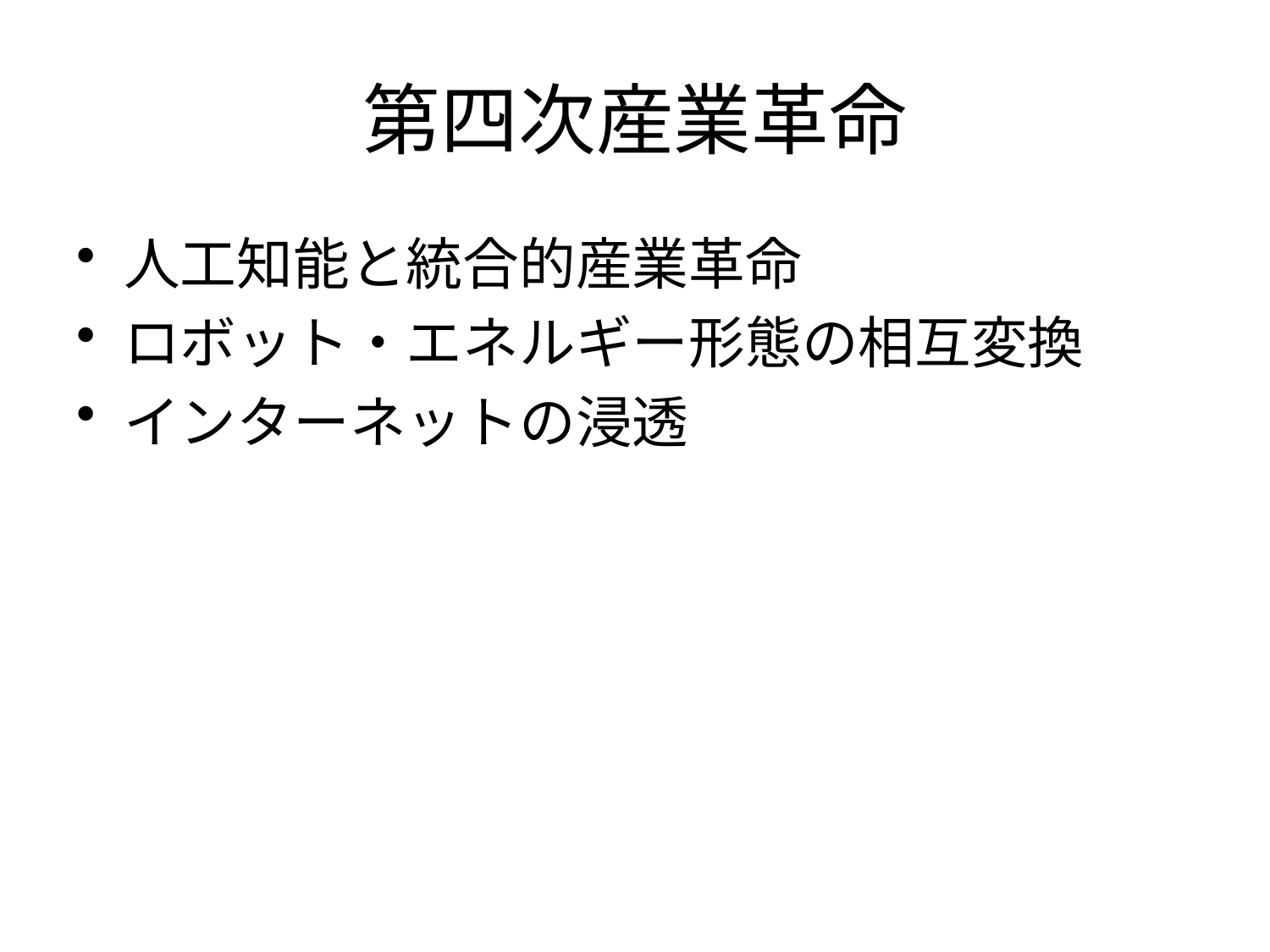

# 第四次産業革命
人工知能と統合的産業革命
ロボット・エネルギー形態の相互変換
インターネットの浸透